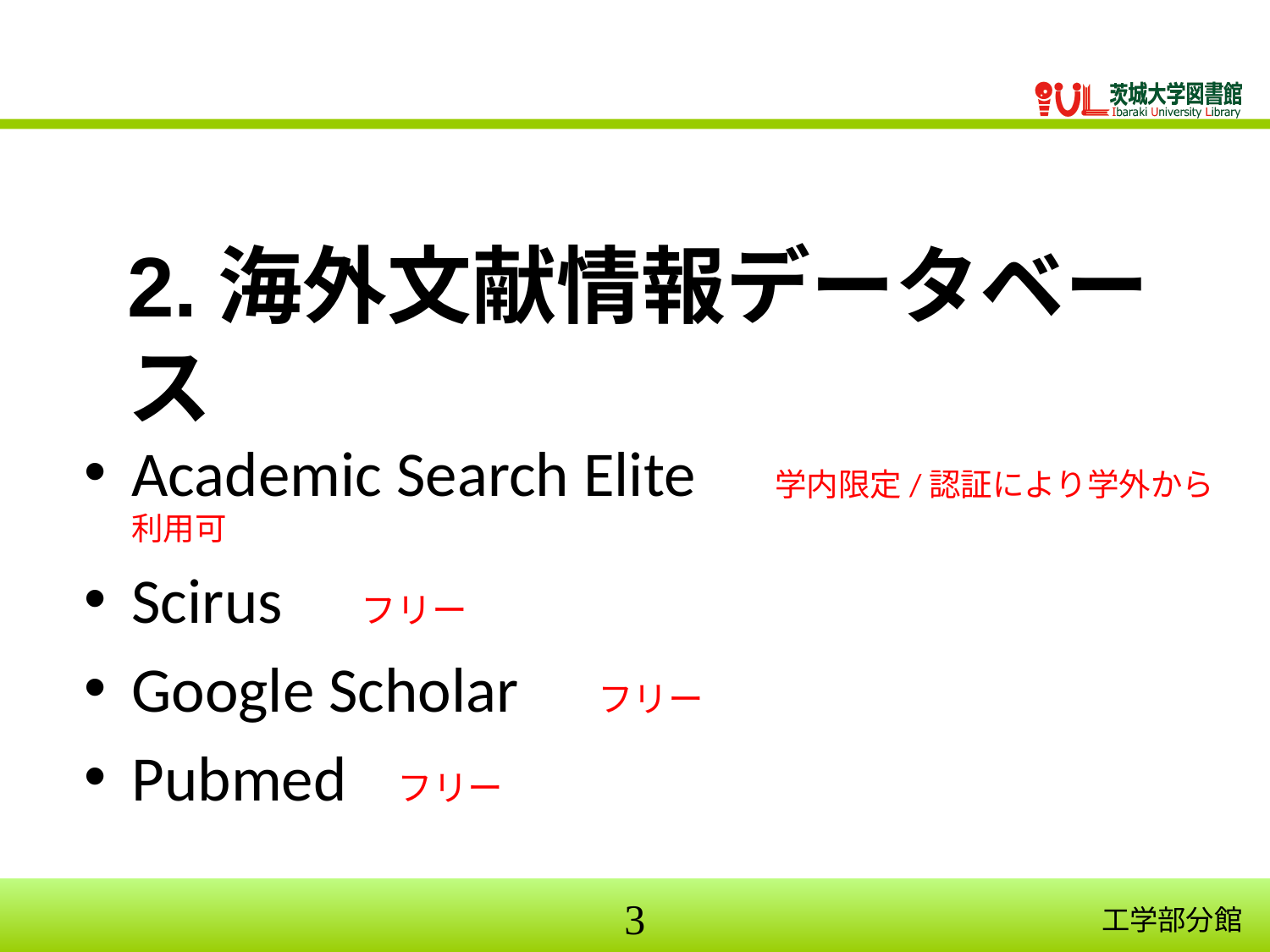

2.海外文献情報データベース
Academic Search Elite　学内限定/認証により学外から利用可
Scirus　フリー
Google Scholar　フリー
Pubmed　フリー